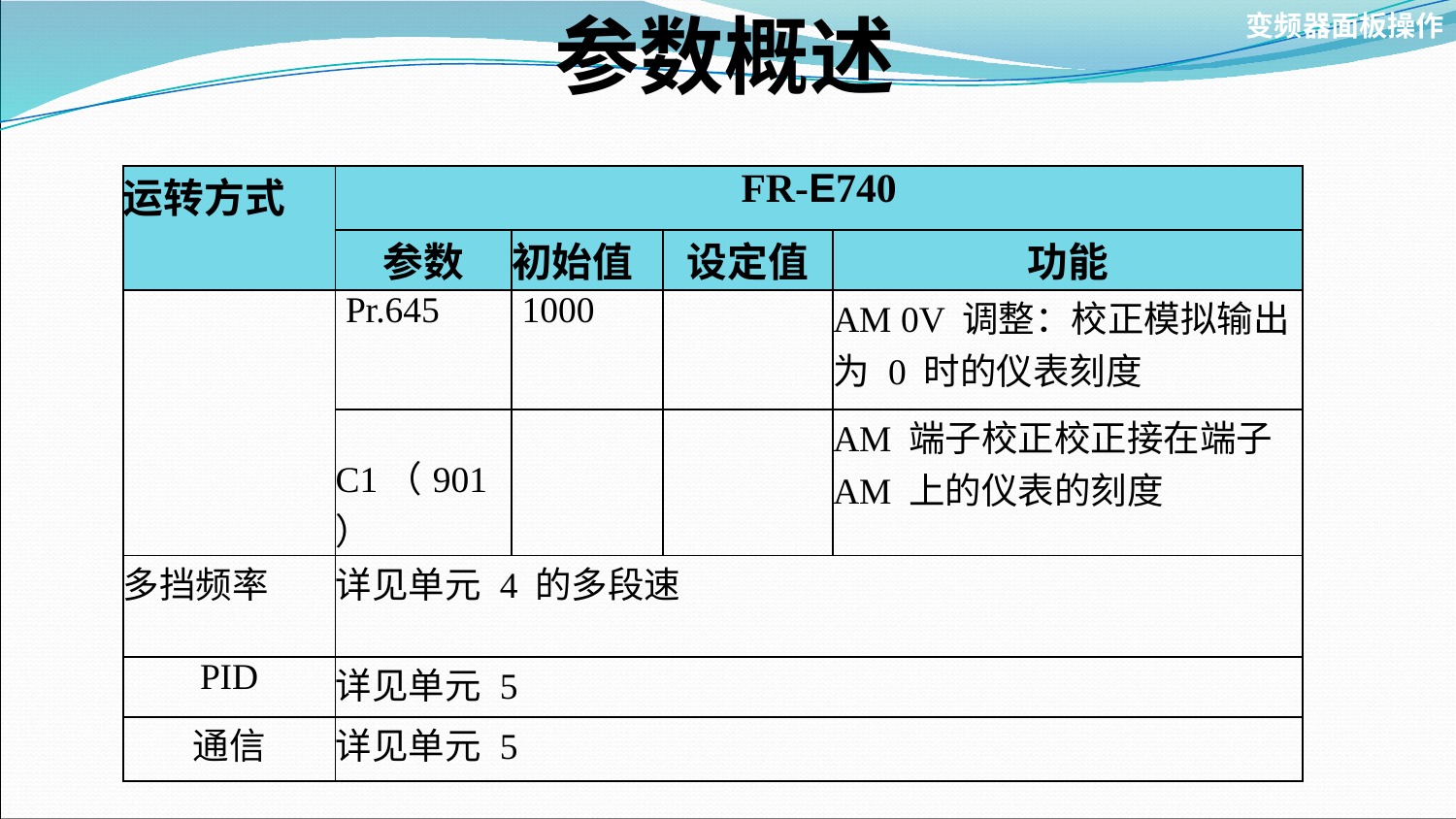

# 参数概述
变频器面板操作
| 运转方式 | FR-E740 |  |  |  |
| --- | --- | --- | --- | --- |
|  | 参数 | 初始值 | 设定值 | 功能 |
|  | Pr.645 | 1000 |  | AM 0V 调整：校正模拟输出为 0 时的仪表刻度 |
|  | C1（901） |  |  | AM 端子校正校正接在端子 AM 上的仪表的刻度 |
| 多挡频率 | 详见单元 4 的多段速 |  |  |  |
| PID | 详见单元 5 |  |  |  |
| 通信 | 详见单元 5 |  |  |  |
7